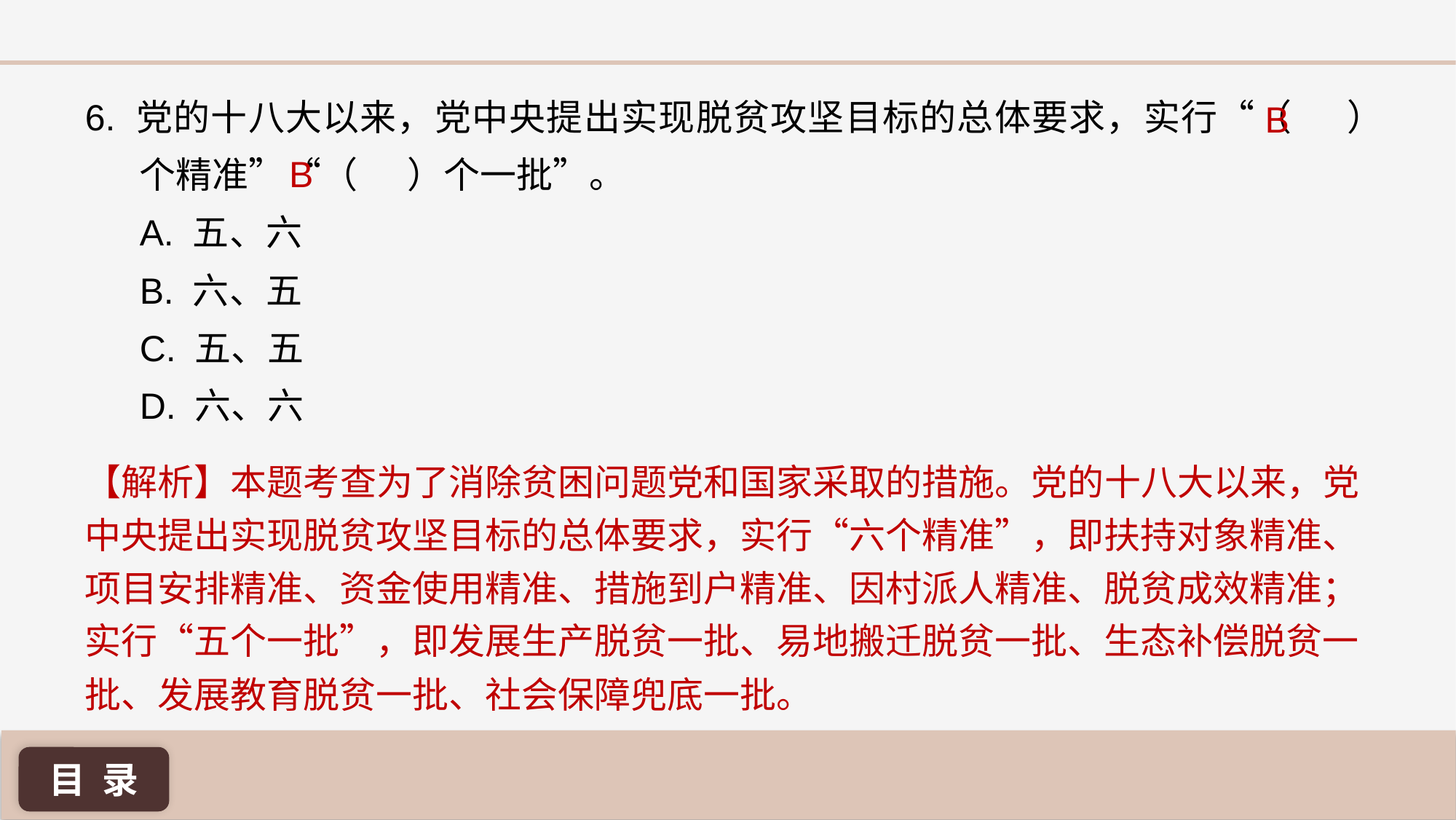

B
6. 党的十八大以来，党中央提出实现脱贫攻坚目标的总体要求，实行“（      ）个精准”“（      ）个一批”。
A. 五、六
B. 六、五
C. 五、五
D. 六、六
B
【解析】本题考查为了消除贫困问题党和国家采取的措施。党的十八大以来，党中央提出实现脱贫攻坚目标的总体要求，实行“六个精准”，即扶持对象精准、项目安排精准、资金使用精准、措施到户精准、因村派人精准、脱贫成效精准；实行“五个一批”，即发展生产脱贫一批、易地搬迁脱贫一批、生态补偿脱贫一批、发展教育脱贫一批、社会保障兜底一批。